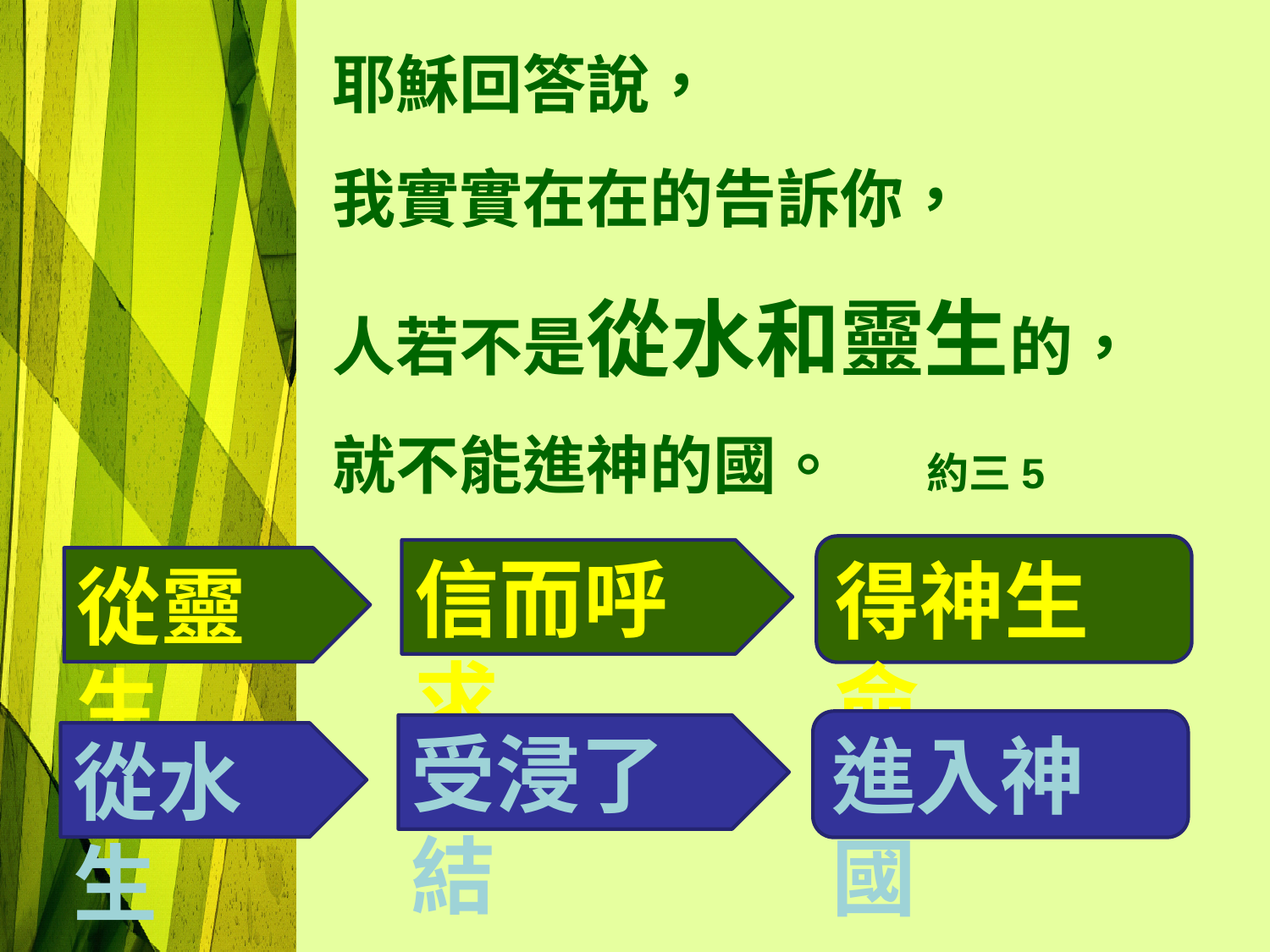

耶穌回答說，
我實實在在的告訴你，
人若不是從水和靈生的，
就不能進神的國。      約三5
得神生命
信而呼求
從靈生
進入神國
受浸了結
從水生